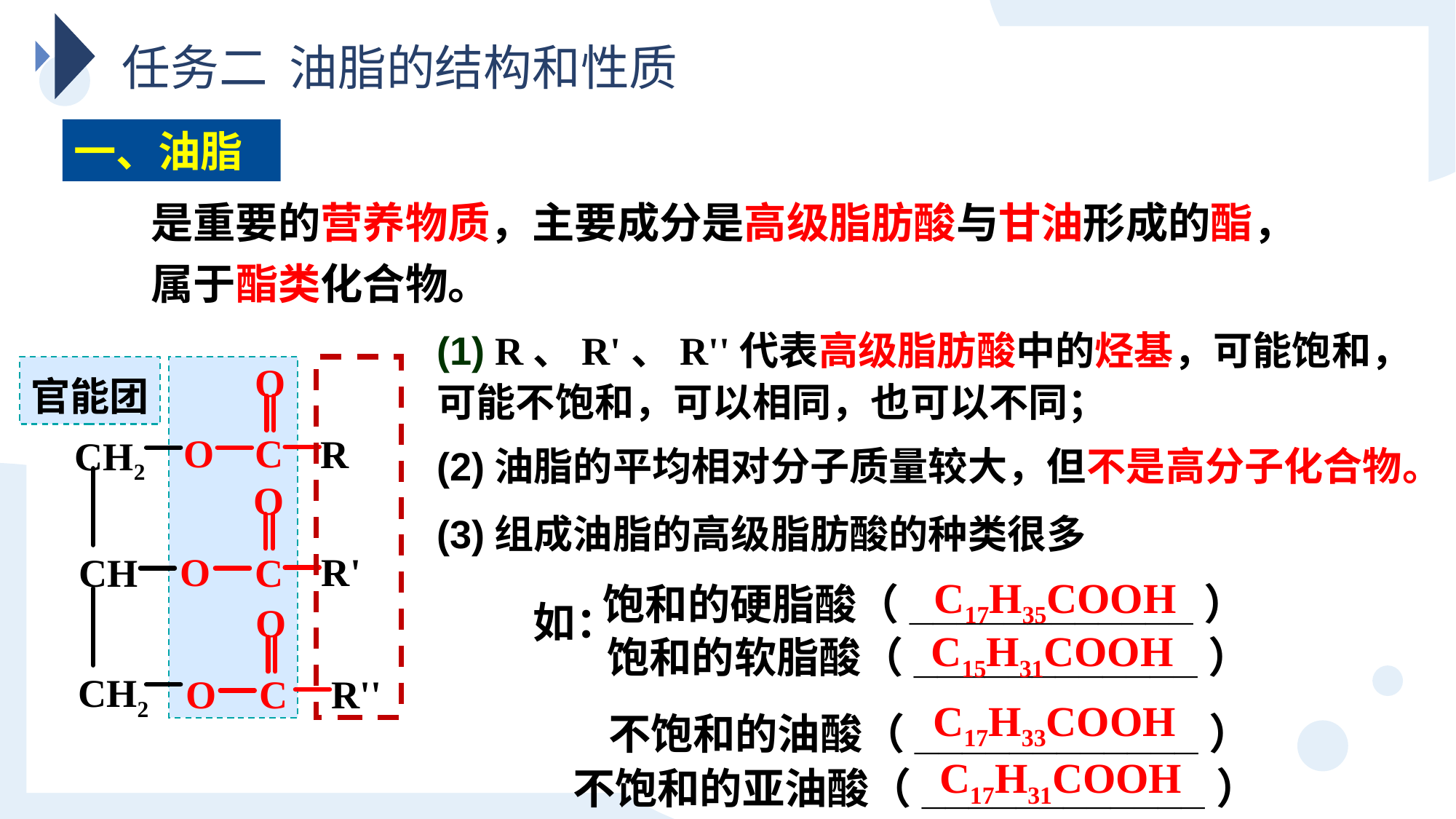

任务二  油脂的结构和性质

一、油脂
是重要的营养物质，主要成分是高级脂肪酸与甘油形成的酯，属于酯类化合物。
(1) R、R'、R''代表高级脂肪酸中的烃基，可能饱和，可能不饱和，可以相同，也可以不同；
O
C
O
R
CH2
O
C
O
R'
CH
O
C
CH2
O
R''
官能团

(2)油脂的平均相对分子质量较大，但不是高分子化合物。
(3)组成油脂的高级脂肪酸的种类很多
C17H35COOH
饱和的硬脂酸（____________）
如：
C15H31COOH
饱和的软脂酸（____________）
C17H33COOH
不饱和的油酸（____________）
C17H31COOH
不饱和的亚油酸（____________）